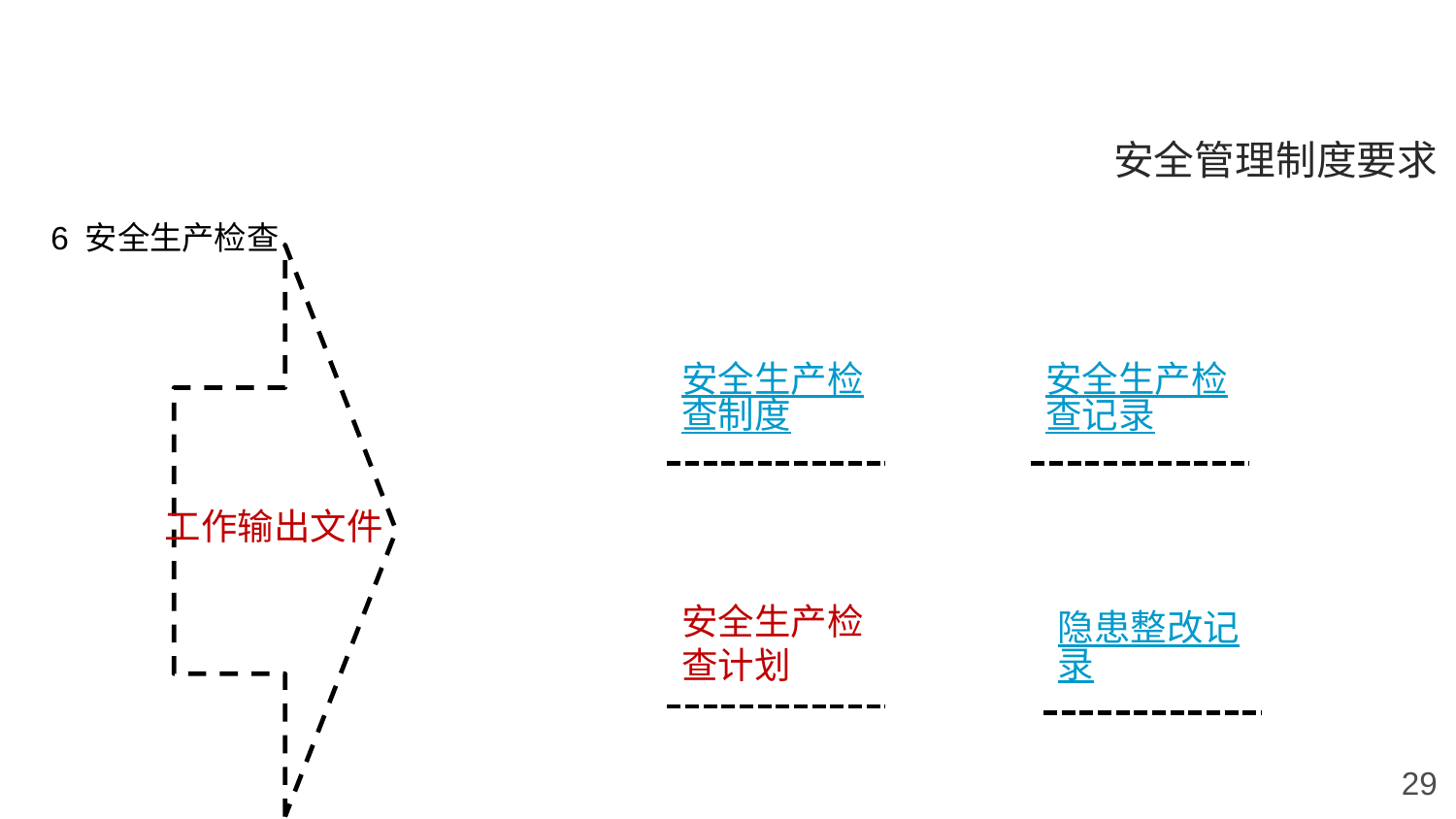

安全管理制度要求
6 安全生产检查

工作输出文件
安全生产检查制度
安全生产检查记录
安全生产检查计划
隐患整改记录